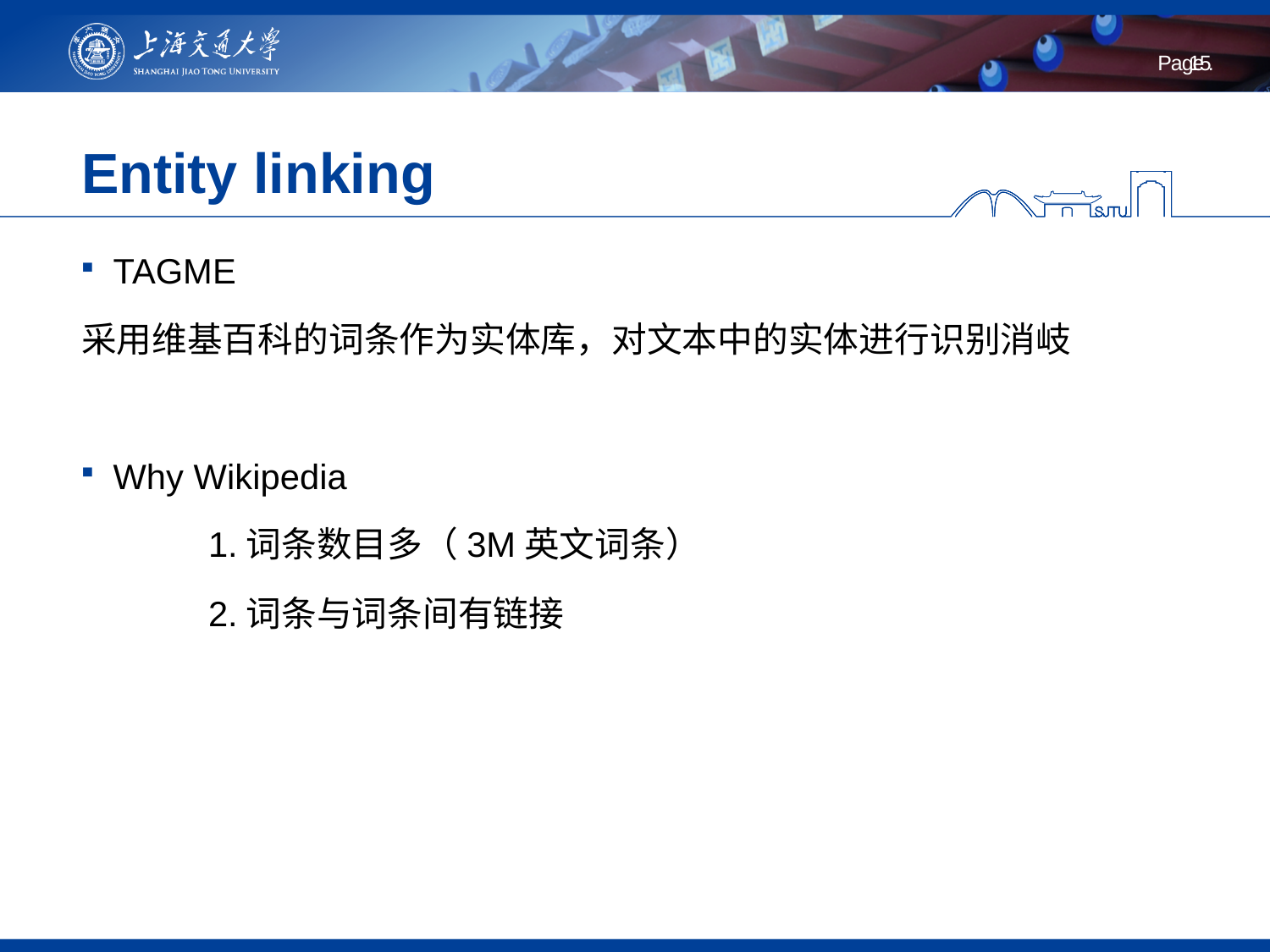

# Entity linking
TAGME
采用维基百科的词条作为实体库，对文本中的实体进行识别消岐

Why Wikipedia
	1.词条数目多（3M英文词条）
	2.词条与词条间有链接